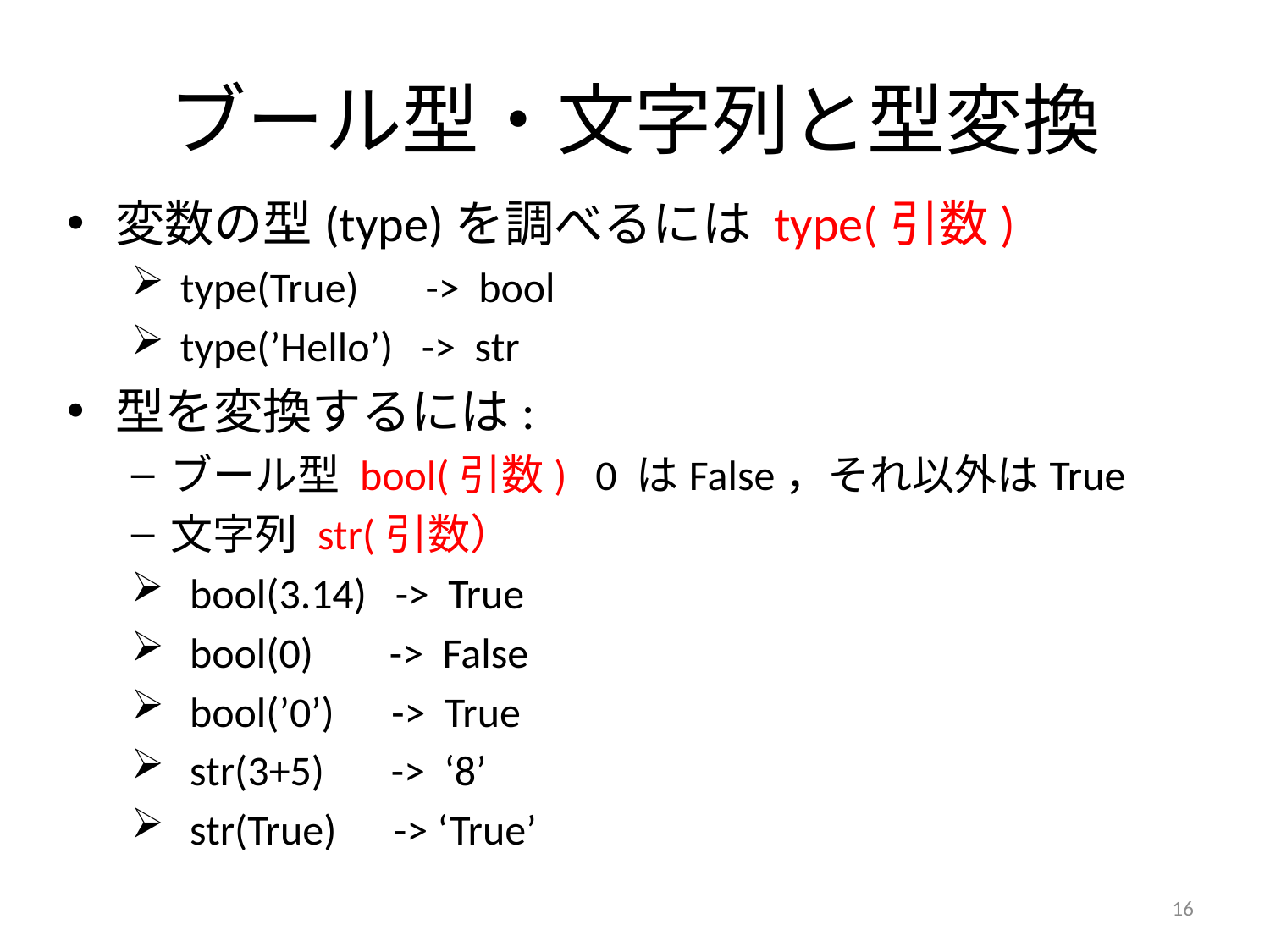

# ブール型・文字列と型変換
変数の型(type)を調べるには type(引数)
 type(True)       ->  bool
 type(’Hello’)   ->  str
型を変換するには:
ブール型 bool(引数)   0 はFalse，それ以外はTrue
文字列 str(引数）
  bool(3.14)   ->  True
  bool(0)        ->  False
  bool(’0’)      ->  True
  str(3+5)       ->  ‘8’
  str(True)      -> ‘True’

16